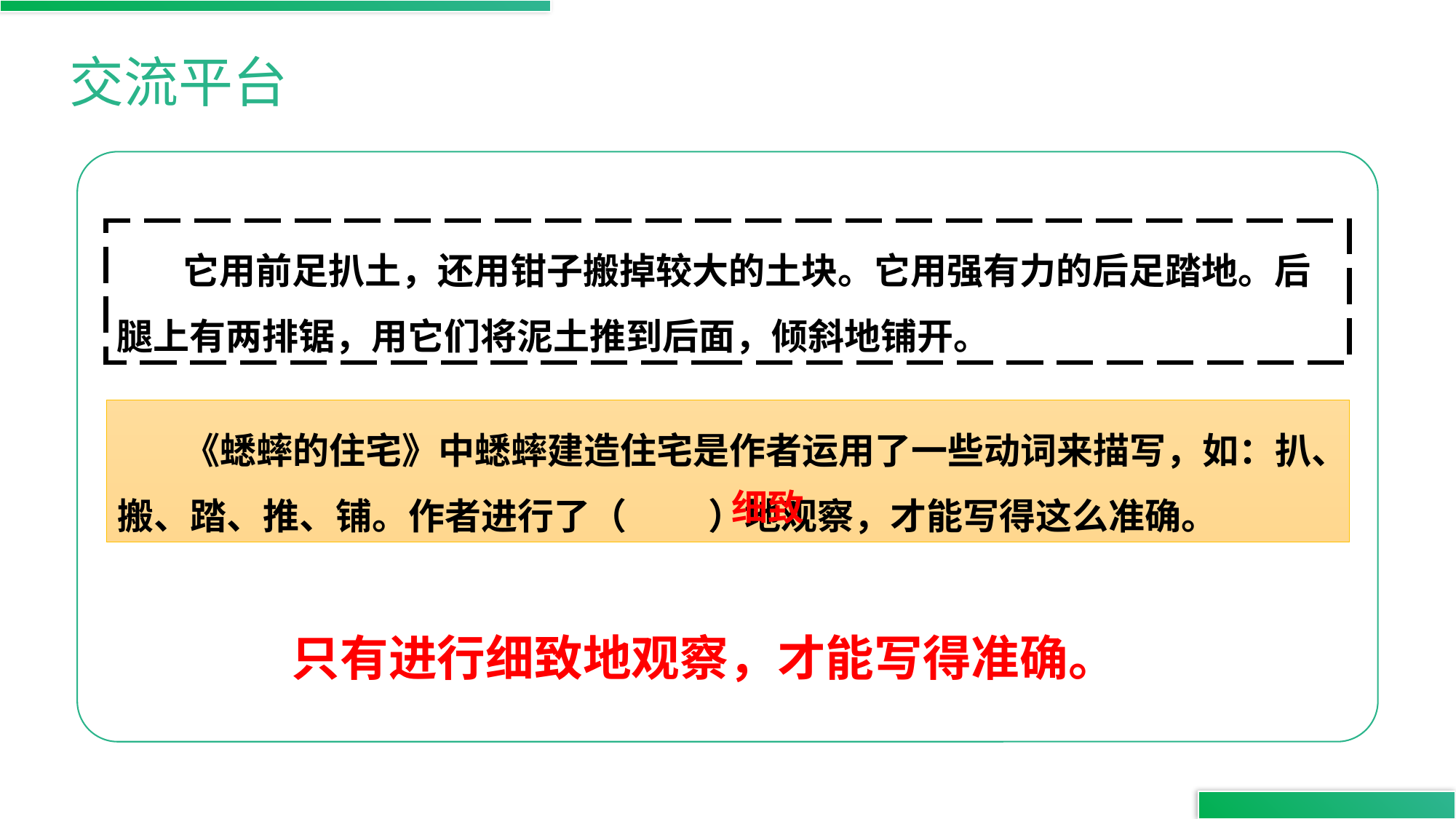

交流平台
       它用前足扒土，还用钳子搬掉较大的土块。它用强有力的后足踏地。后腿上有两排锯，用它们将泥土推到后面，倾斜地铺开。
       《蟋蟀的住宅》中蟋蟀建造住宅是作者运用了一些动词来描写，如：扒、搬、踏、推、铺。作者进行了（          ）地观察，才能写得这么准确。
细致
只有进行细致地观察，才能写得准确。